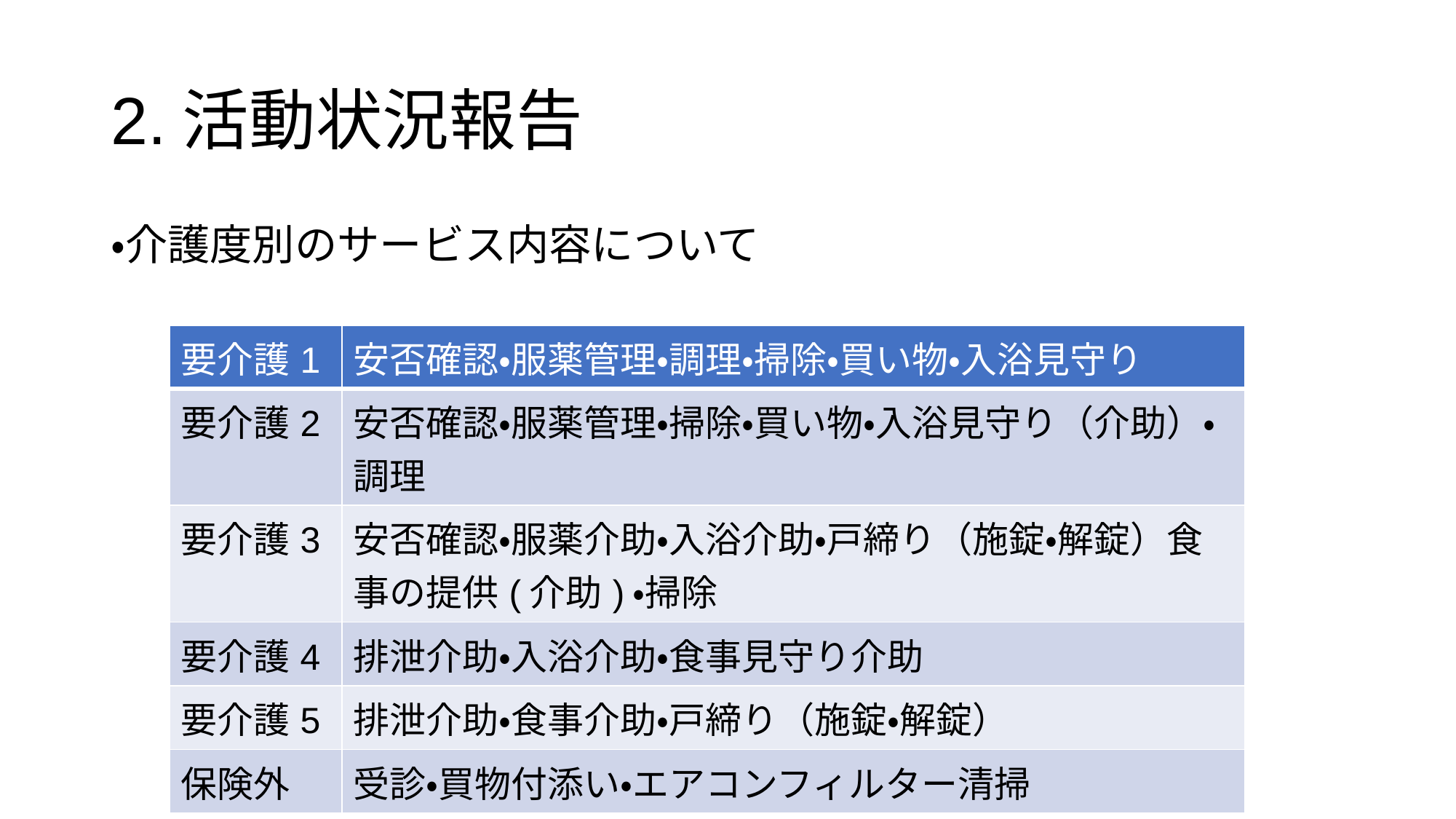

# 2.活動状況報告
・介護度別のサービス内容について

| 要介護1 | 安否確認・服薬管理・調理・掃除・買い物・入浴見守り |
| --- | --- |
| 要介護2 | 安否確認・服薬管理・掃除・買い物・入浴見守り（介助）・調理 |
| 要介護3 | 安否確認・服薬介助・入浴介助・戸締り（施錠・解錠）食事の提供(介助)・掃除 |
| 要介護4 | 排泄介助・入浴介助・食事見守り介助 |
| 要介護5 | 排泄介助・食事介助・戸締り（施錠・解錠） |
| 保険外 | 受診・買物付添い・エアコンフィルター清掃 |